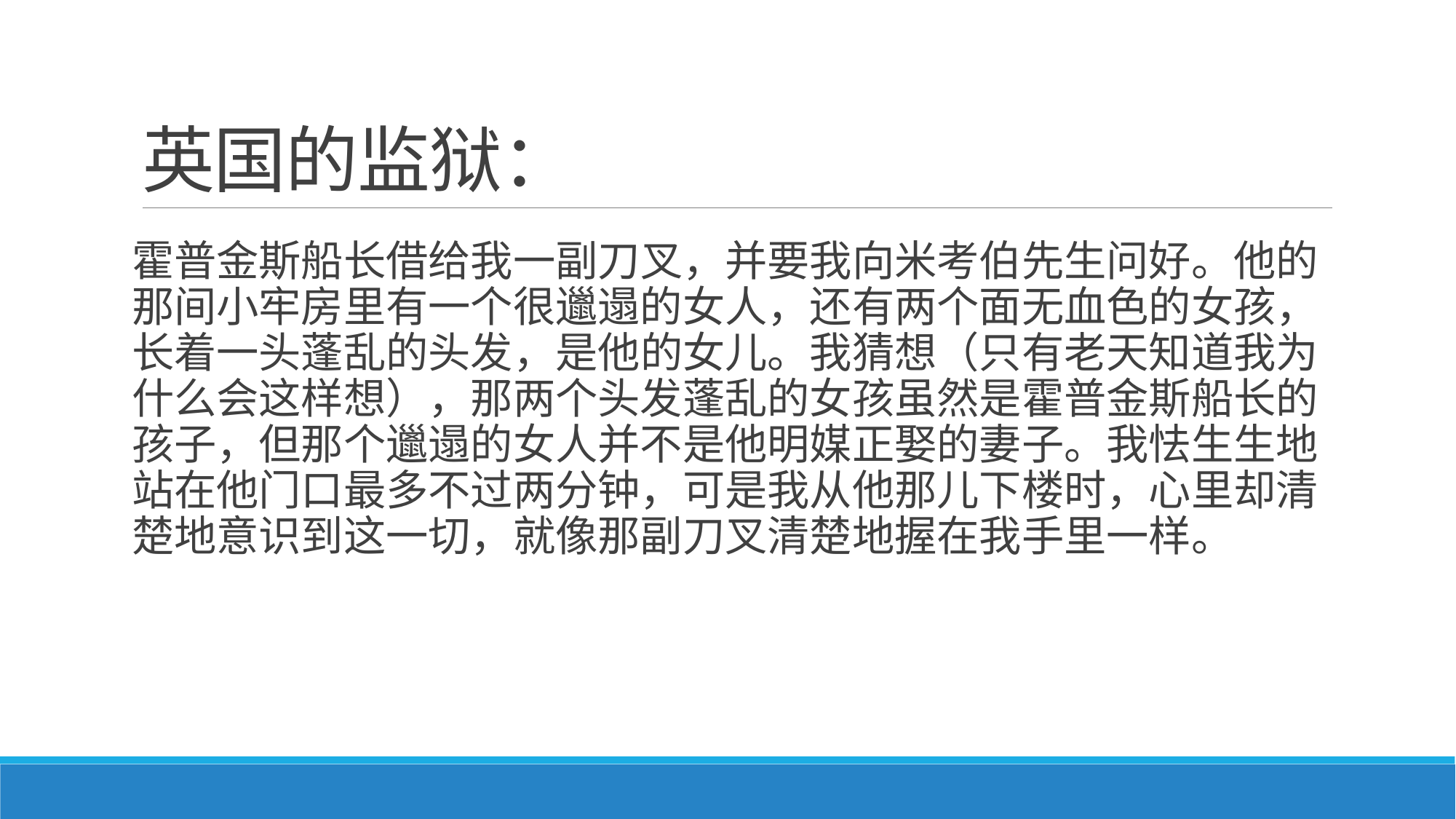

# 英国的监狱：
霍普金斯船长借给我一副刀叉，并要我向米考伯先生问好。他的那间小牢房里有一个很邋遢的女人，还有两个面无血色的女孩，长着一头蓬乱的头发，是他的女儿。我猜想（只有老天知道我为什么会这样想），那两个头发蓬乱的女孩虽然是霍普金斯船长的孩子，但那个邋遢的女人并不是他明媒正娶的妻子。我怯生生地站在他门口最多不过两分钟，可是我从他那儿下楼时，心里却清楚地意识到这一切，就像那副刀叉清楚地握在我手里一样。